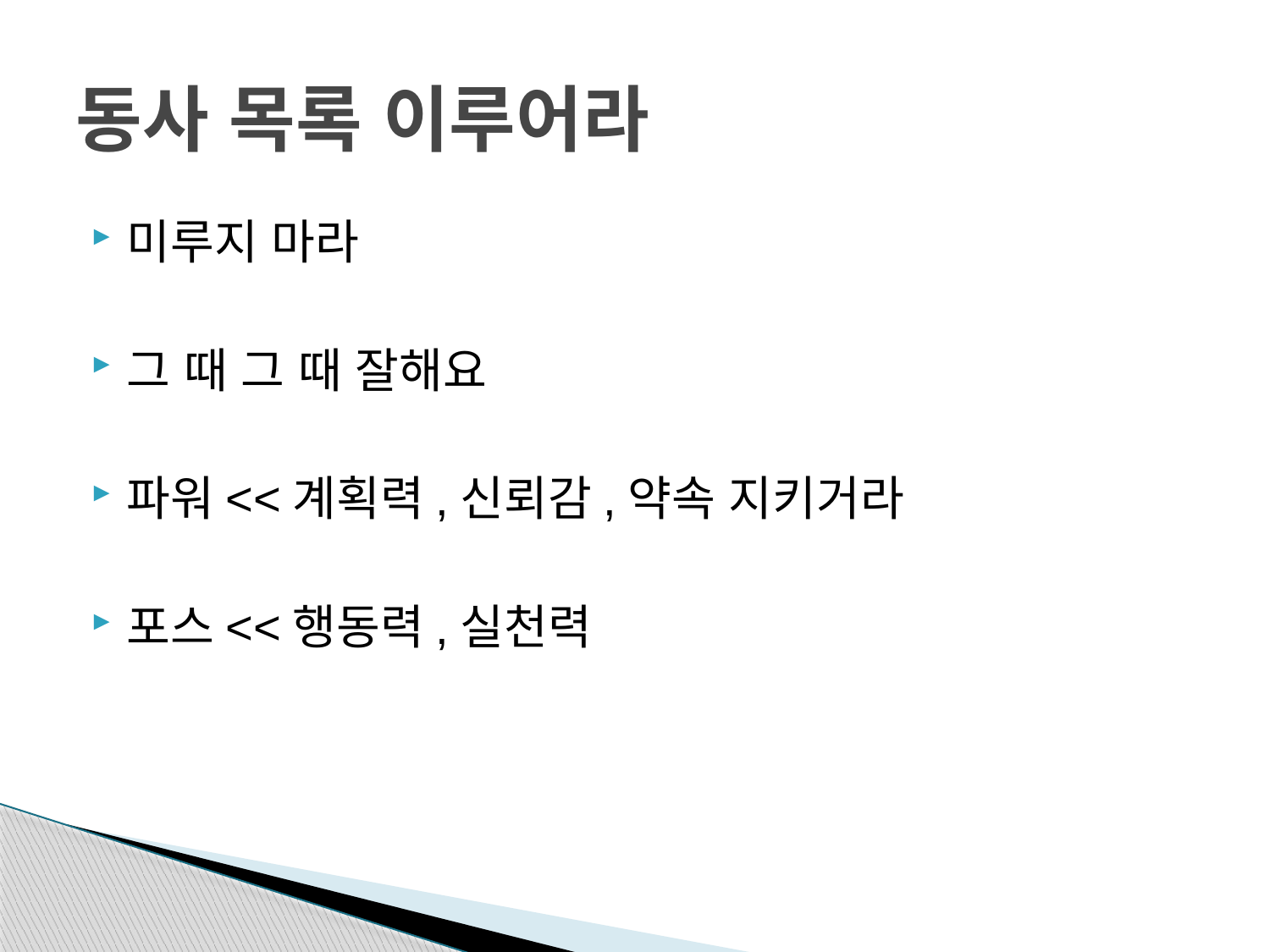

# 동사 목록 이루어라
미루지 마라

그 때 그 때 잘해요

파워<<계획력,신뢰감,약속 지키거라

포스<<행동력,실천력